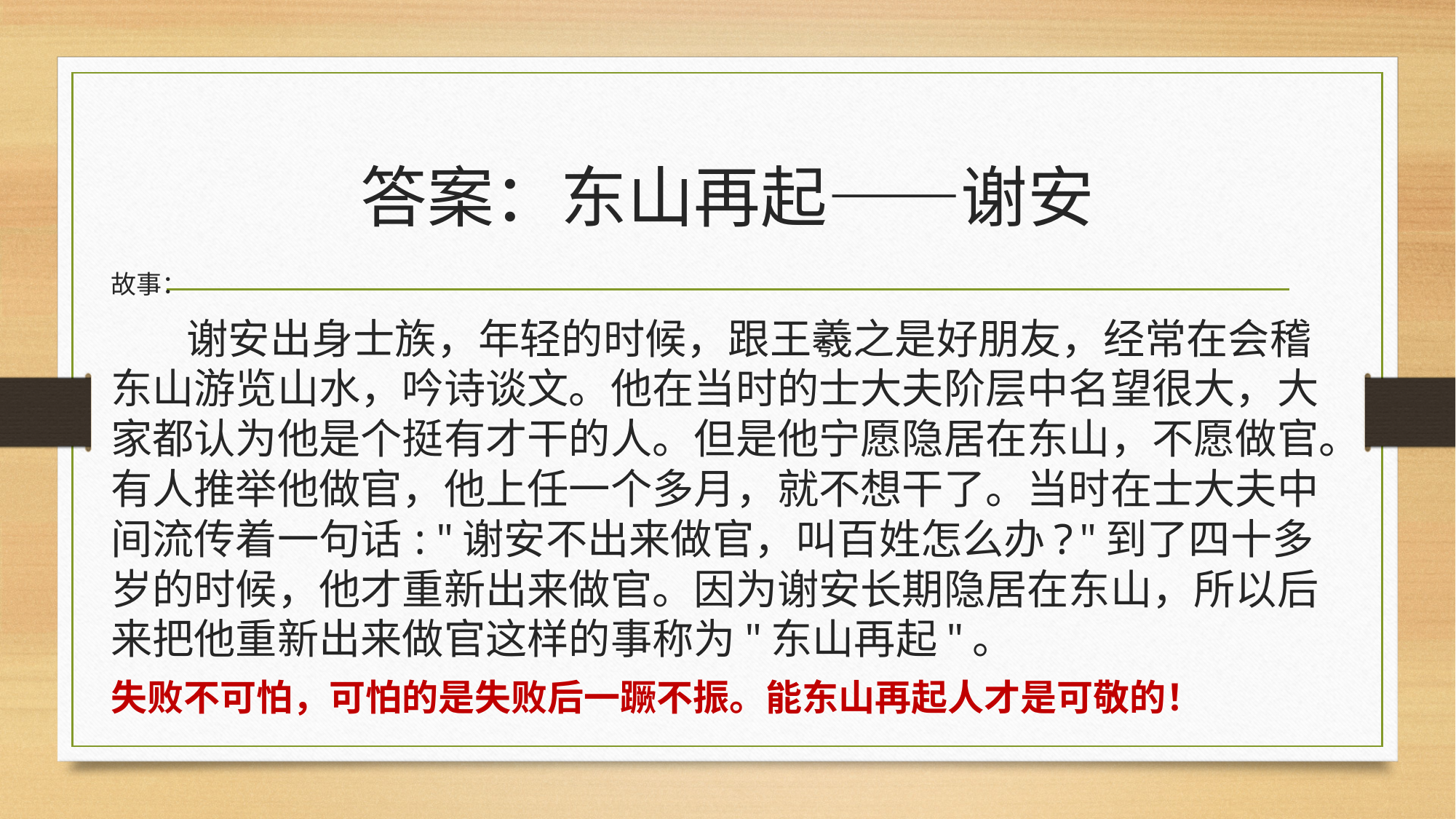

# 答案：东山再起——谢安
故事：
                        谢安出身士族，年轻的时候，跟王羲之是好朋友，经常在会稽东山游览山水，吟诗谈文。他在当时的士大夫阶层中名望很大，大家都认为他是个挺有才干的人。但是他宁愿隐居在东山，不愿做官。有人推举他做官，他上任一个多月，就不想干了。当时在士大夫中间流传着一句话:"谢安不出来做官，叫百姓怎么办?"到了四十多岁的时候，他才重新出来做官。因为谢安长期隐居在东山，所以后来把他重新出来做官这样的事称为"东山再起"。
失败不可怕，可怕的是失败后一蹶不振。能东山再起人才是可敬的！